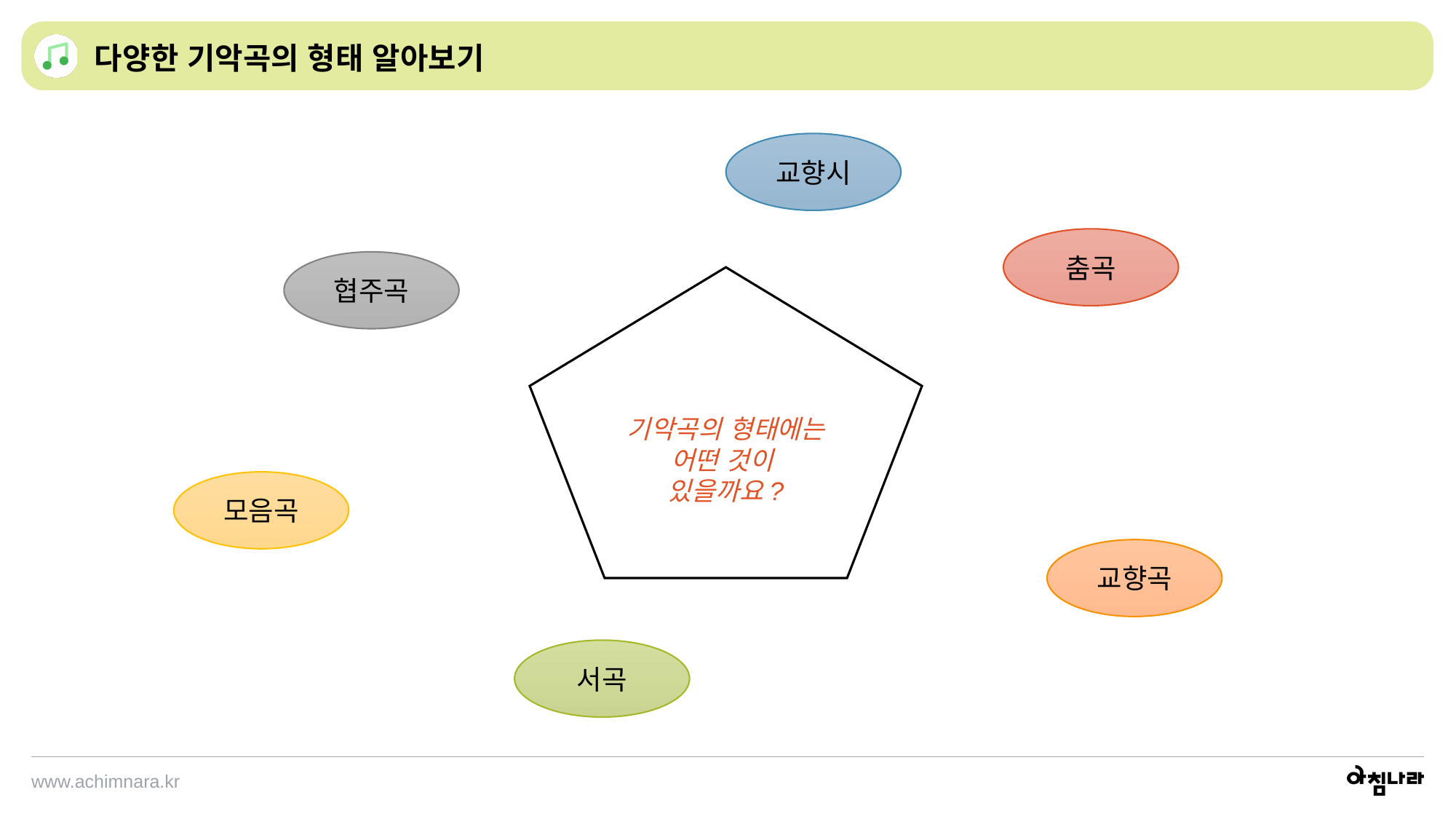

다양한 기악곡의 형태 알아보기
교향시
춤곡
협주곡
기악곡의 형태에는
어떤 것이
있을까요?
모음곡
교향곡
서곡